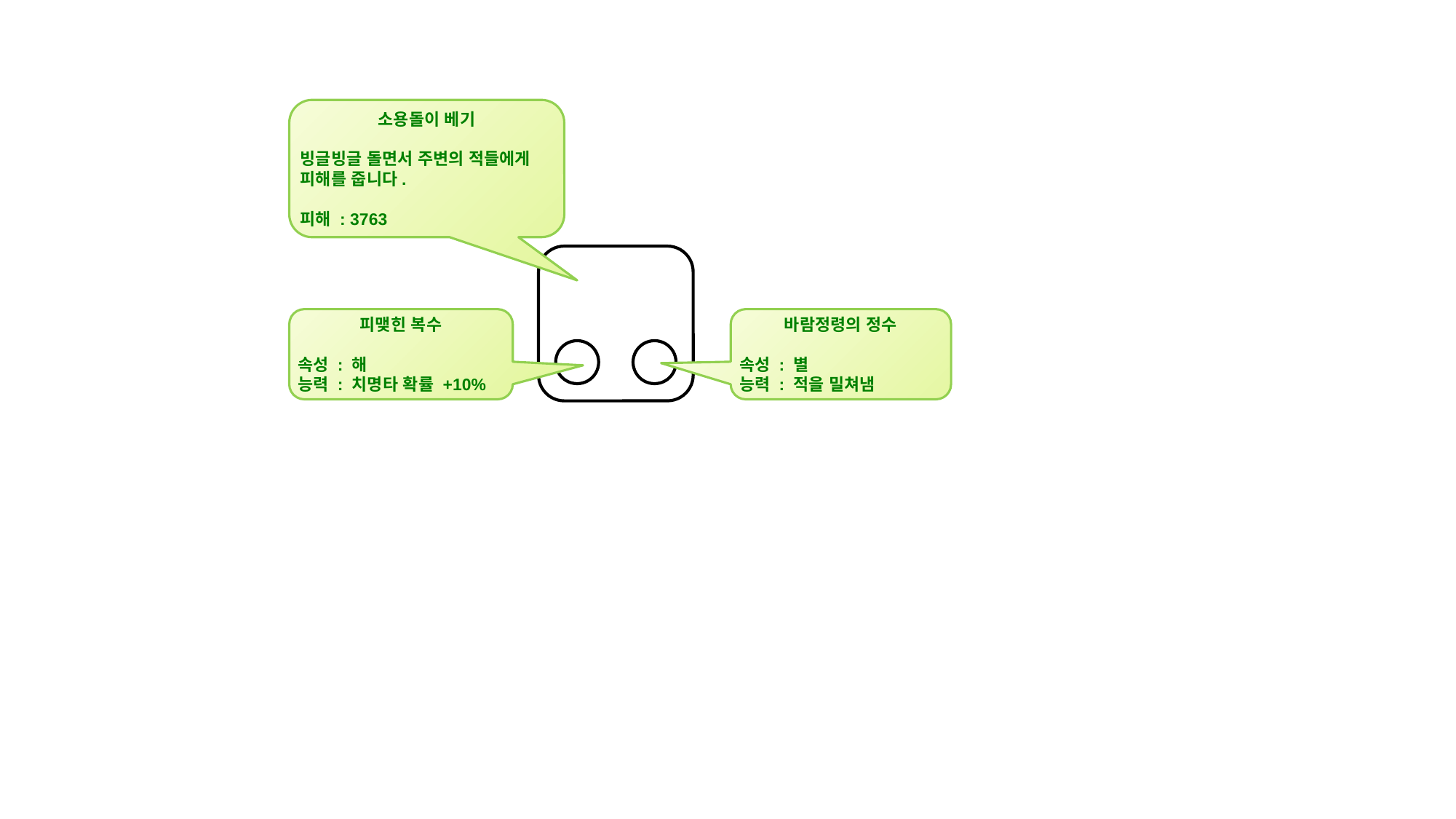

소용돌이 베기

빙글빙글 돌면서 주변의 적들에게 피해를 줍니다.

피해 : 3763

바람정령의 정수

속성 : 별
능력 : 적을 밀쳐냄
피맺힌 복수

속성 : 해
능력 : 치명타 확률 +10%